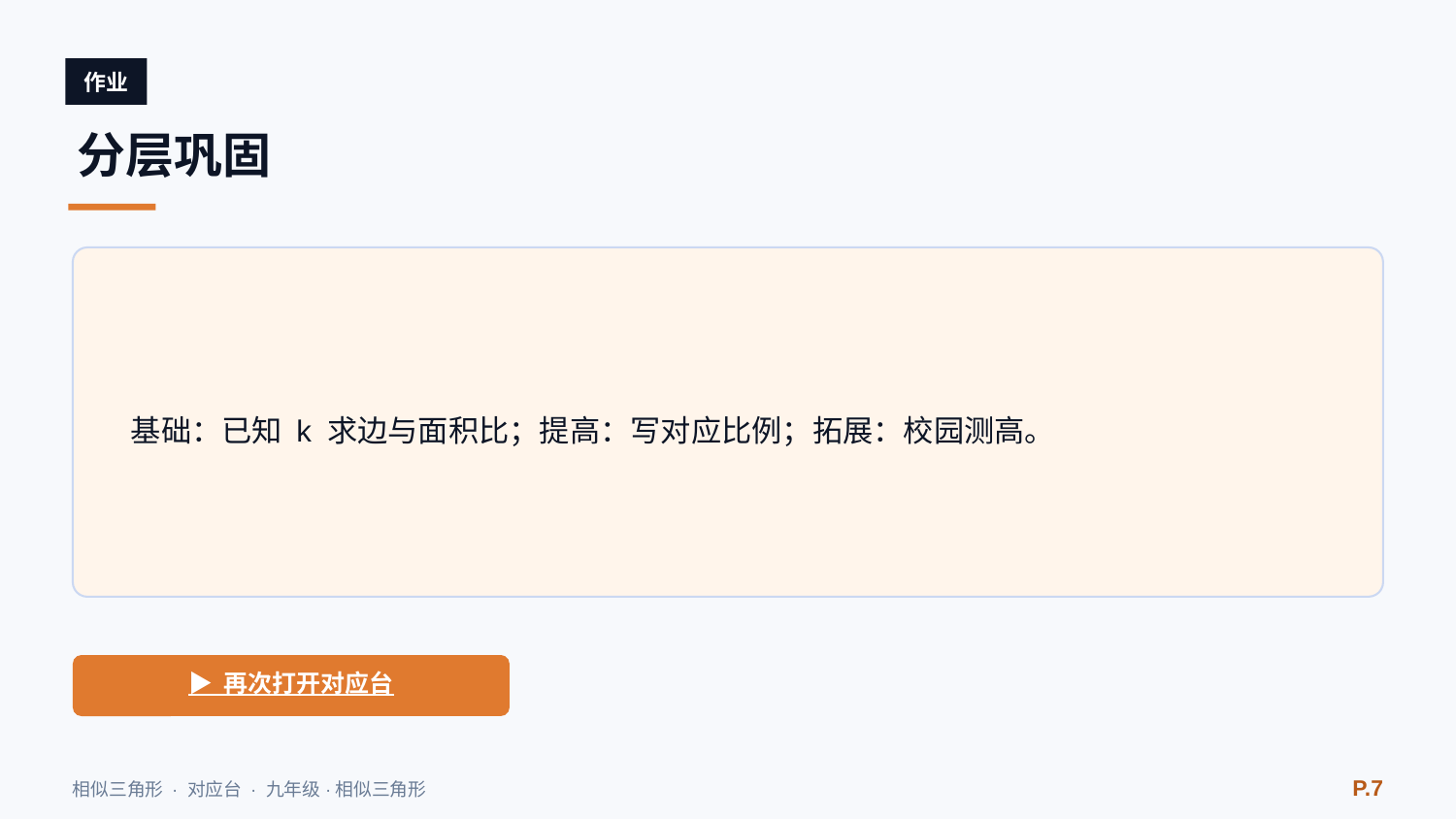

作业

分层巩固

基础：已知 k 求边与面积比；提高：写对应比例；拓展：校园测高。
▶  再次打开对应台

P.7
相似三角形 · 对应台 · 九年级·相似三角形